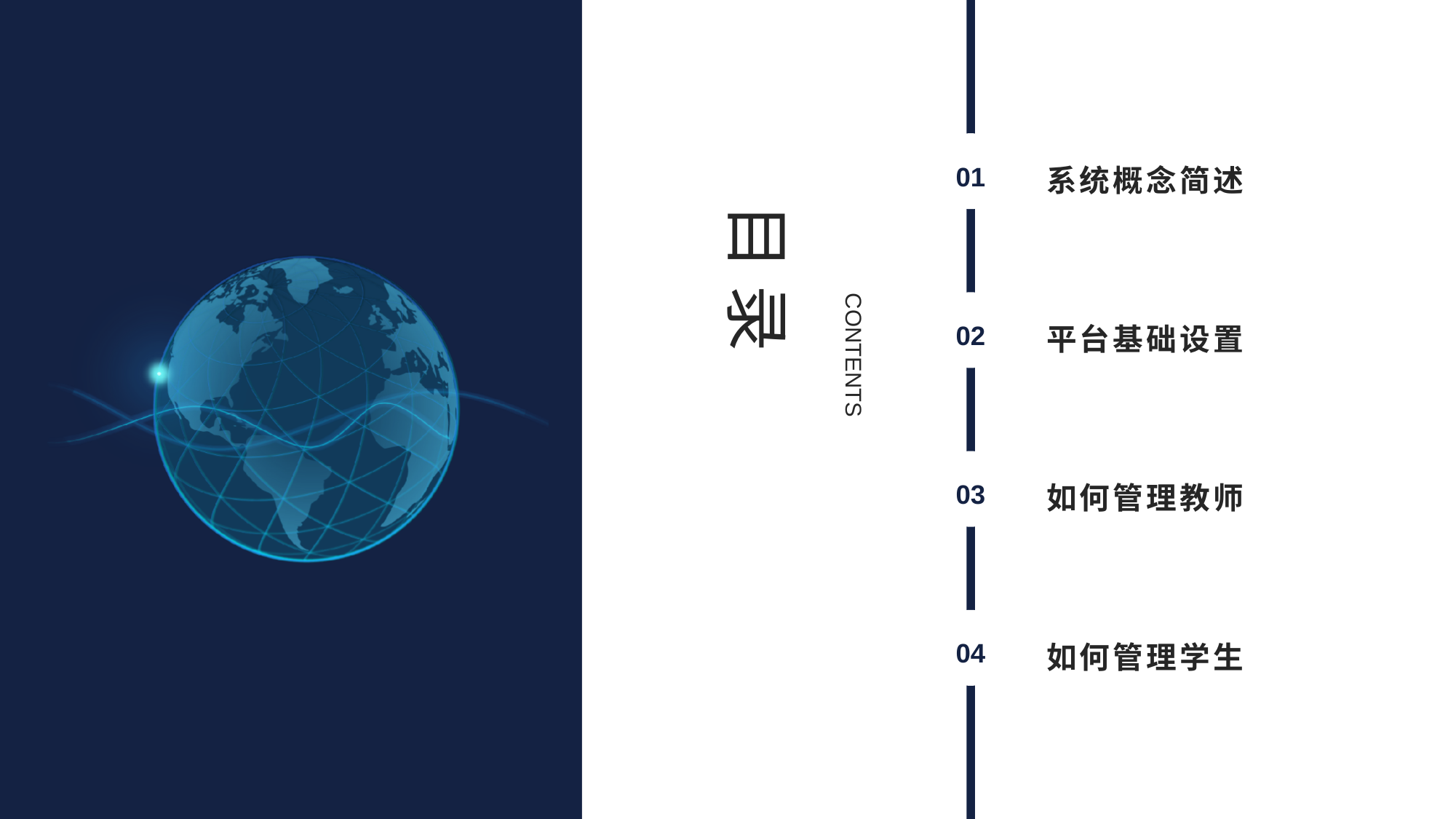

目 录
CONTENTS
系统概念简述
01
平台基础设置
02
如何管理教师
03
如何管理学生
04